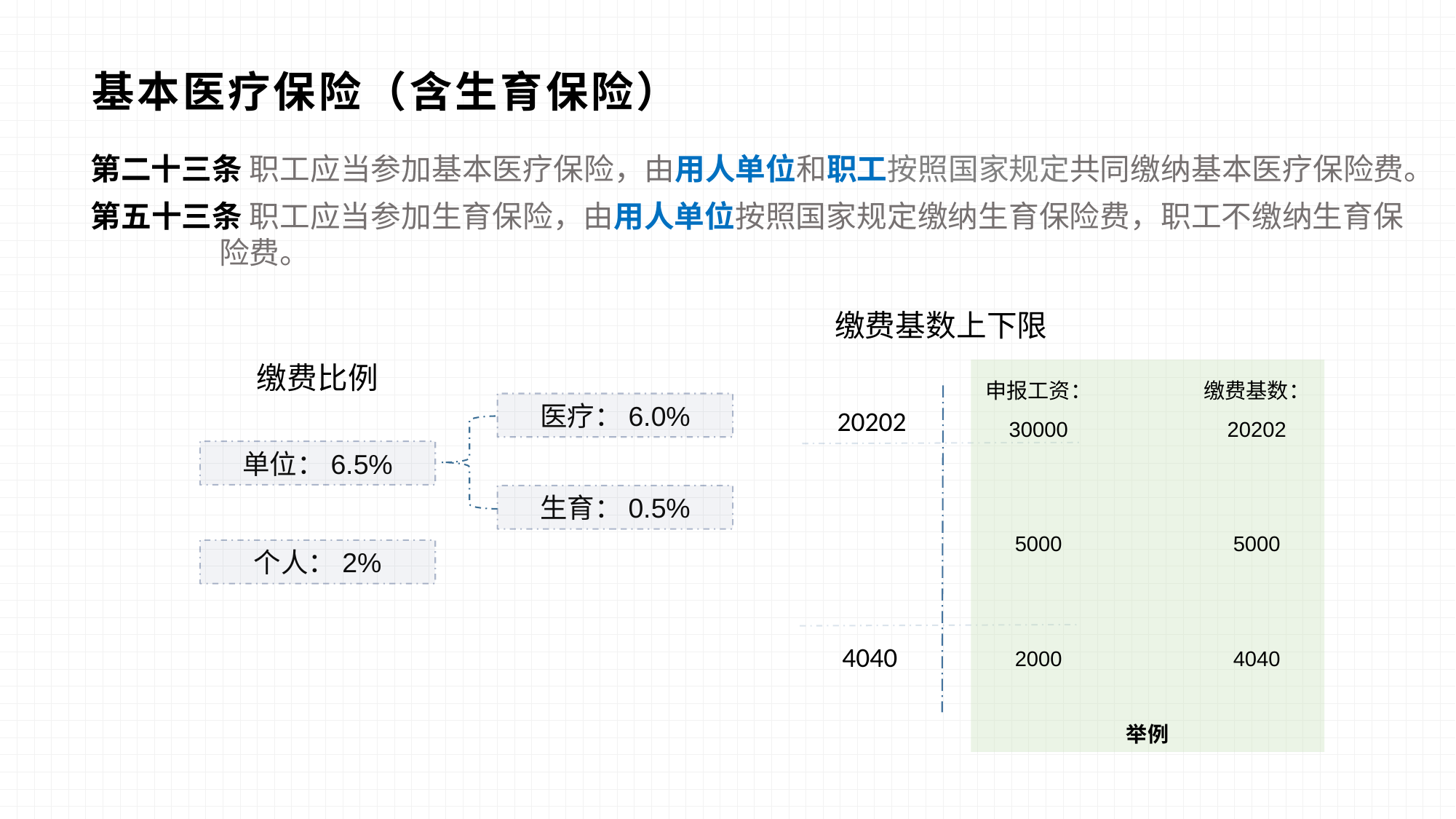

# 基本医疗保险（含生育保险）
第二十三条 职工应当参加基本医疗保险，由用人单位和职工按照国家规定共同缴纳基本医疗保险费。
第五十三条 职工应当参加生育保险，由用人单位按照国家规定缴纳生育保险费，职工不缴纳生育保
                  险费。
缴费基数上下限
20202
4040
缴费比例
单位：6.5%
个人：2%
申报工资：		缴费基数：
30000		20202

5000		5000

2000		4040

举例
医疗：6.0%

生育：0.5%